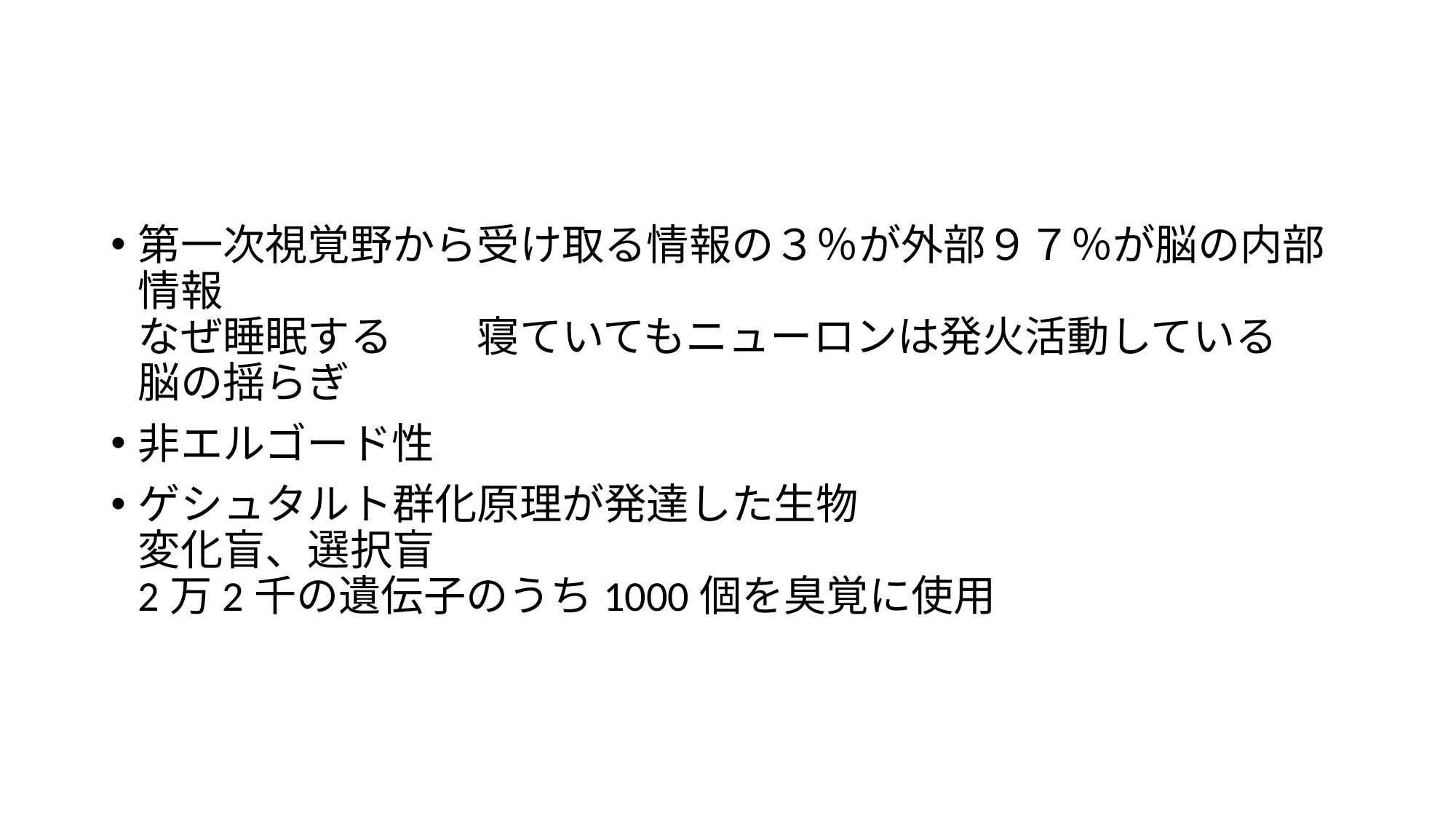

#
第一次視覚野から受け取る情報の３％が外部９７％が脳の内部情報　
なぜ睡眠する　　寝ていてもニューロンは発火活動している
脳の揺らぎ
非エルゴード性
ゲシュタルト群化原理が発達した生物　
変化盲、選択盲
2万2千の遺伝子のうち1000個を臭覚に使用